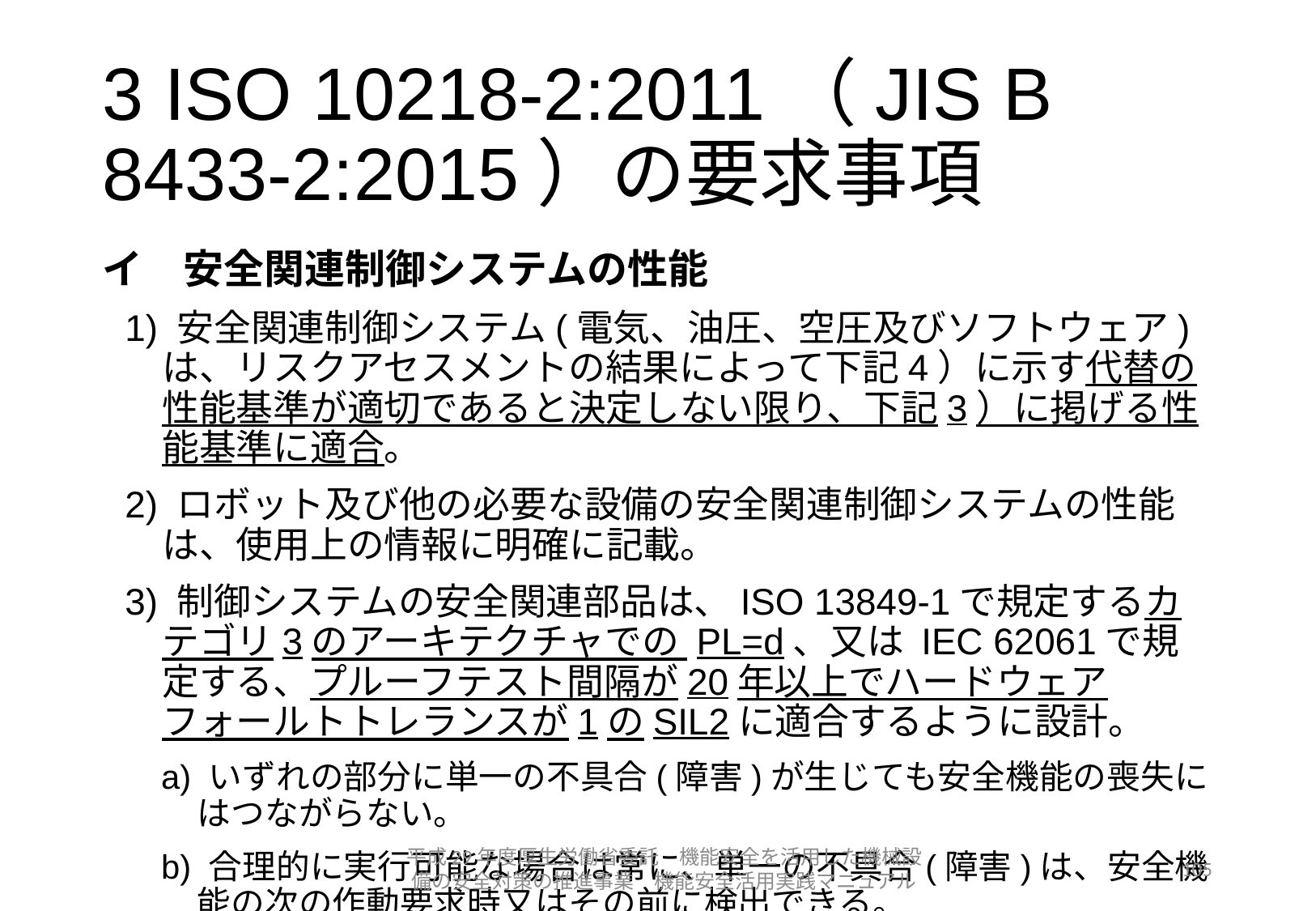

# 3 ISO 10218-2:2011（JIS B 8433-2:2015）の要求事項
イ　安全関連制御システムの性能
1) 安全関連制御システム(電気、油圧、空圧及びソフトウェア)は、リスクアセスメントの結果によって下記4）に示す代替の性能基準が適切であると決定しない限り、下記3）に掲げる性能基準に適合。
2) ロボット及び他の必要な設備の安全関連制御システムの性能は、使用上の情報に明確に記載。
3) 制御システムの安全関連部品は、ISO 13849-1で規定するカテゴリ3のアーキテクチャでの PL=d、又は IEC 62061で規定する、プルーフテスト間隔が20年以上でハードウェアフォールトトレランスが1のSIL2に適合するように設計。
a) いずれの部分に単一の不具合(障害)が生じても安全機能の喪失にはつながらない。
b) 合理的に実行可能な場合は常に、単一の不具合(障害)は、安全機能の次の作動要求時又はその前に検出できる。
c) 単一の不具合(障害)発生時に、安全機能を常に実行し、検出した不具合(障害)が修復されるまで安全状態を維持。
d) 合理的に予見可能な不具合(障害)は、全て検出。
平成29年度厚生労働省委託　機能安全を活用した機械設備の安全対策の推進事業　機能安全活用実践マニュアル
105